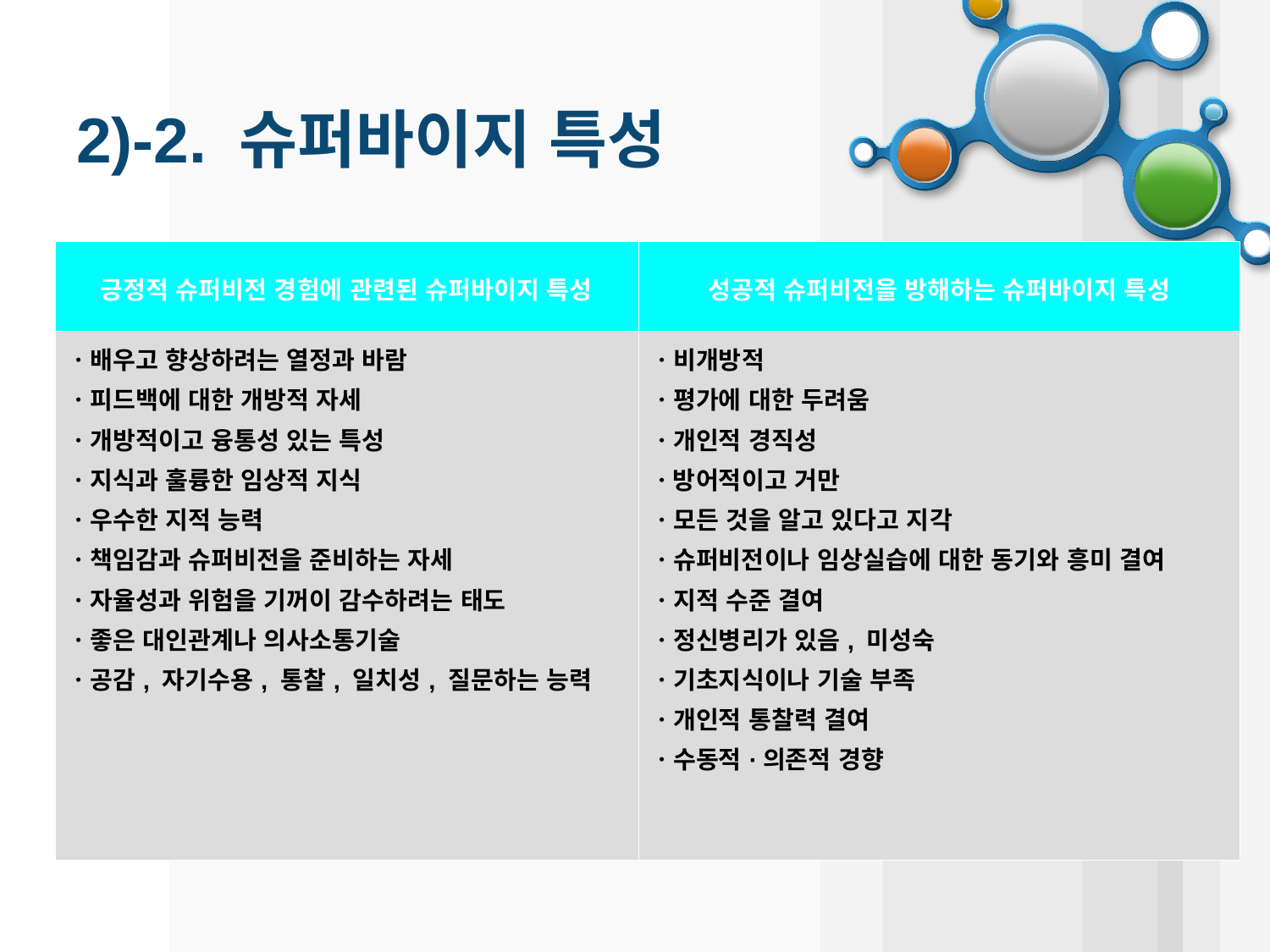

# 2)-2. 슈퍼바이지 특성
| 긍정적 슈퍼비전 경험에 관련된 슈퍼바이지 특성 | 성공적 슈퍼비전을 방해하는 슈퍼바이지 특성 |
| --- | --- |
| ㆍ배우고 향상하려는 열정과 바람 ㆍ피드백에 대한 개방적 자세 ㆍ개방적이고 융통성 있는 특성 ㆍ지식과 훌륭한 임상적 지식 ㆍ우수한 지적 능력 ㆍ책임감과 슈퍼비전을 준비하는 자세 ㆍ자율성과 위험을 기꺼이 감수하려는 태도 ㆍ좋은 대인관계나 의사소통기술 ㆍ공감, 자기수용, 통찰, 일치성, 질문하는 능력 | ㆍ비개방적 ㆍ평가에 대한 두려움 ㆍ개인적 경직성 ㆍ방어적이고 거만 ㆍ모든 것을 알고 있다고 지각 ㆍ슈퍼비전이나 임상실습에 대한 동기와 흥미 결여 ㆍ지적 수준 결여 ㆍ정신병리가 있음, 미성숙 ㆍ기초지식이나 기술 부족 ㆍ개인적 통찰력 결여 ㆍ수동적·의존적 경향 |